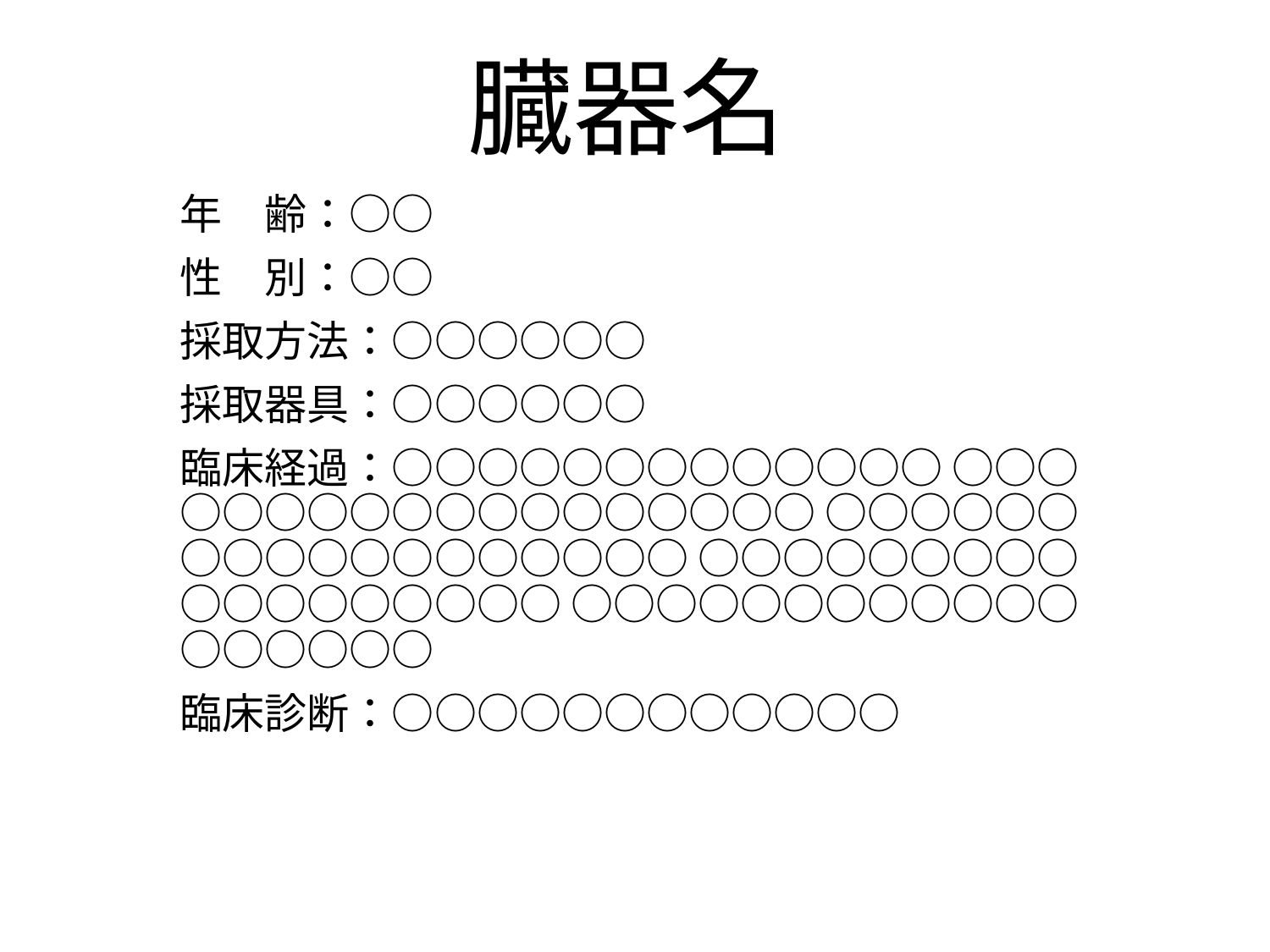

# 臓器名
年　齢：○○
性　別：○○
採取方法：○○○○○○
採取器具：○○○○○○
臨床経過：○○○○○○○○○○○○○ ○○○○○○○○○○○○○○○○○○ ○○○○○○○○○○○○○○○○○○ ○○○○○○○○○○○○○○○○○○ ○○○○○○○○○○○○○○○○○○
臨床診断：○○○○○○○○○○○○